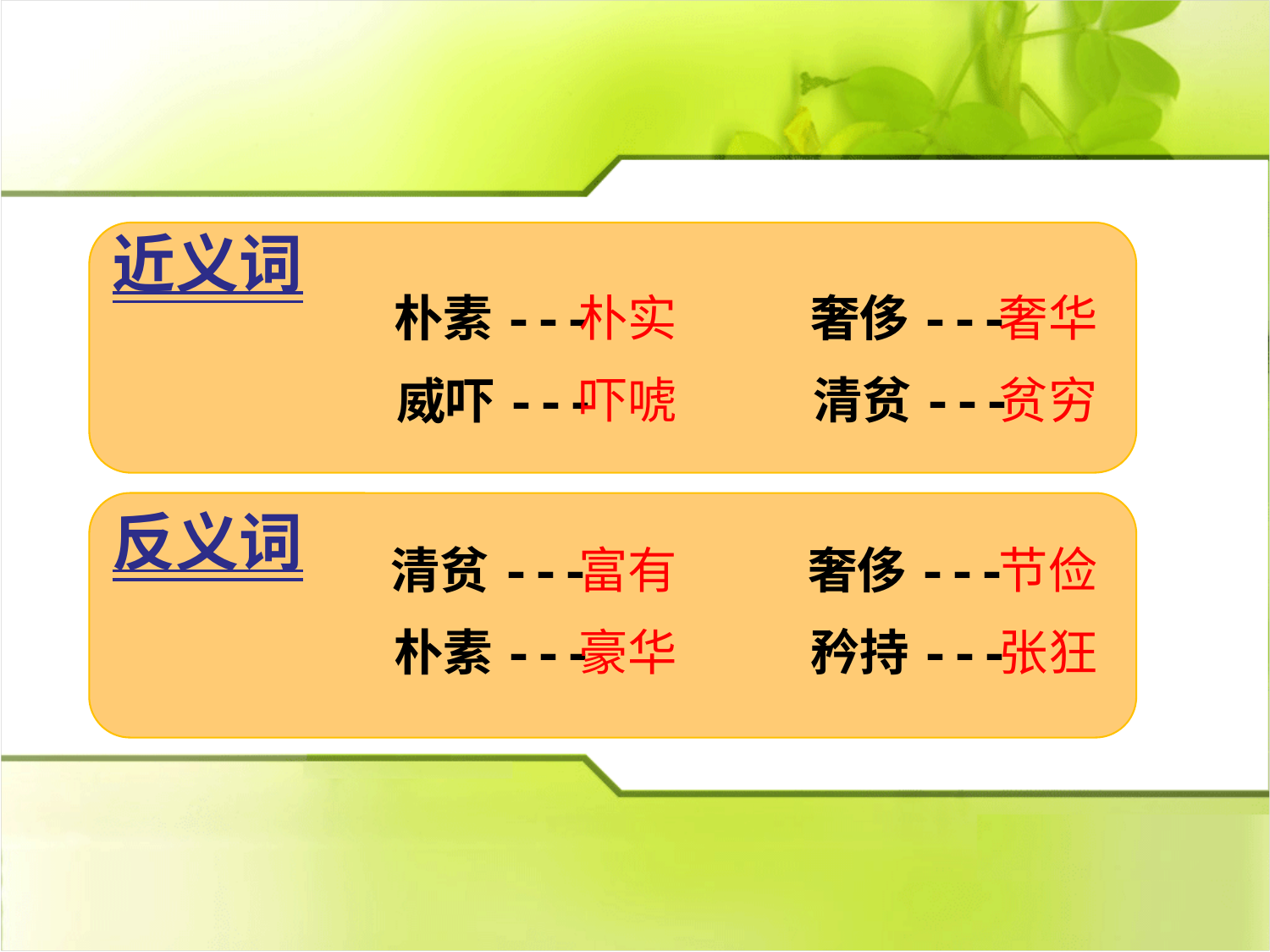

近义词

朴素---
朴实
奢侈---
奢华
吓唬
清贫---
贫穷
威吓---

反义词
清贫---
富有
奢侈---
节俭
朴素---
豪华
矜持---
张狂